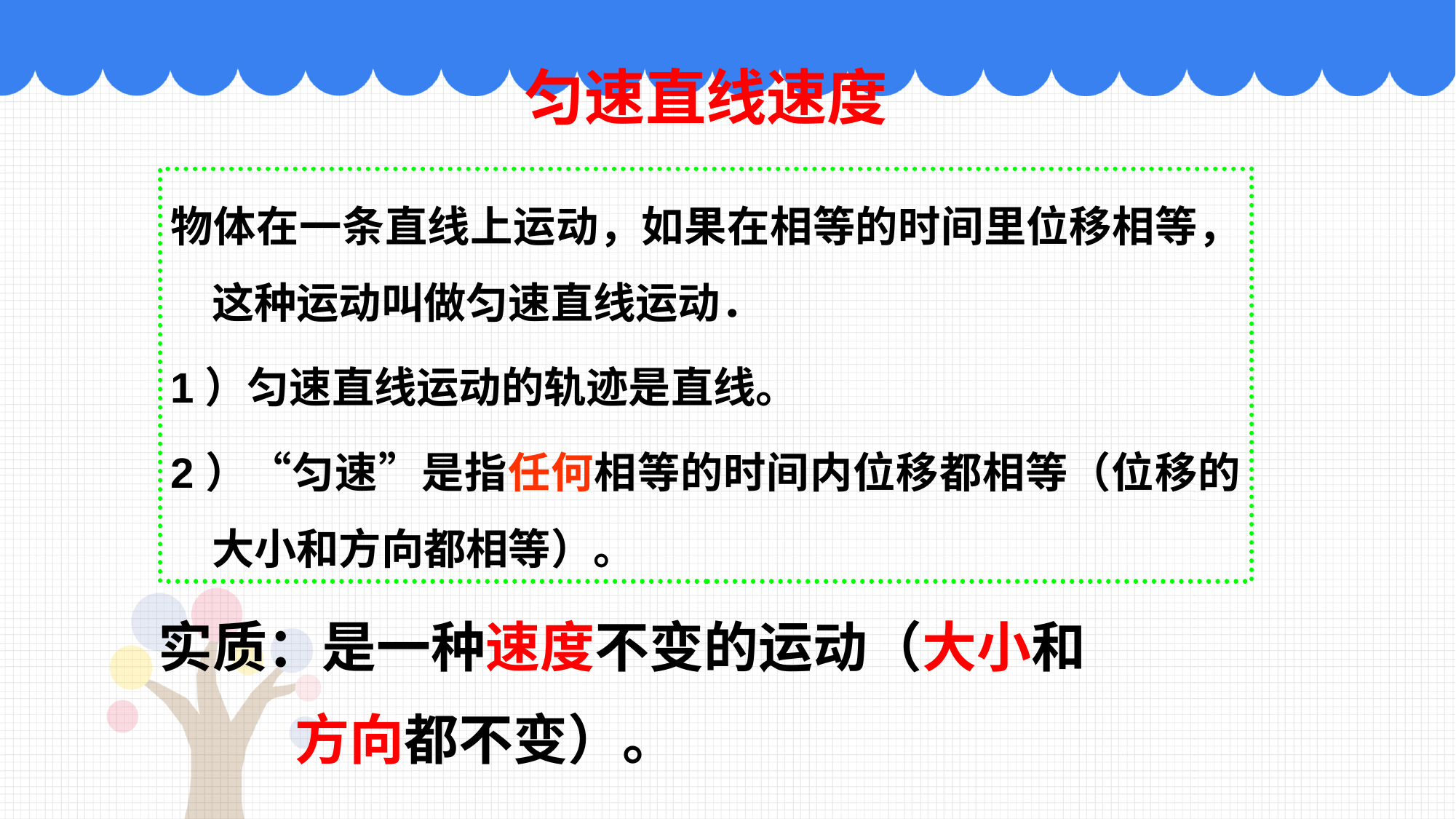

匀速直线速度
物体在一条直线上运动，如果在相等的时间里位移相等，这种运动叫做匀速直线运动．
1）匀速直线运动的轨迹是直线。
2）“匀速”是指任何相等的时间内位移都相等（位移的大小和方向都相等）。
实质：是一种速度不变的运动（大小和
          方向都不变）。